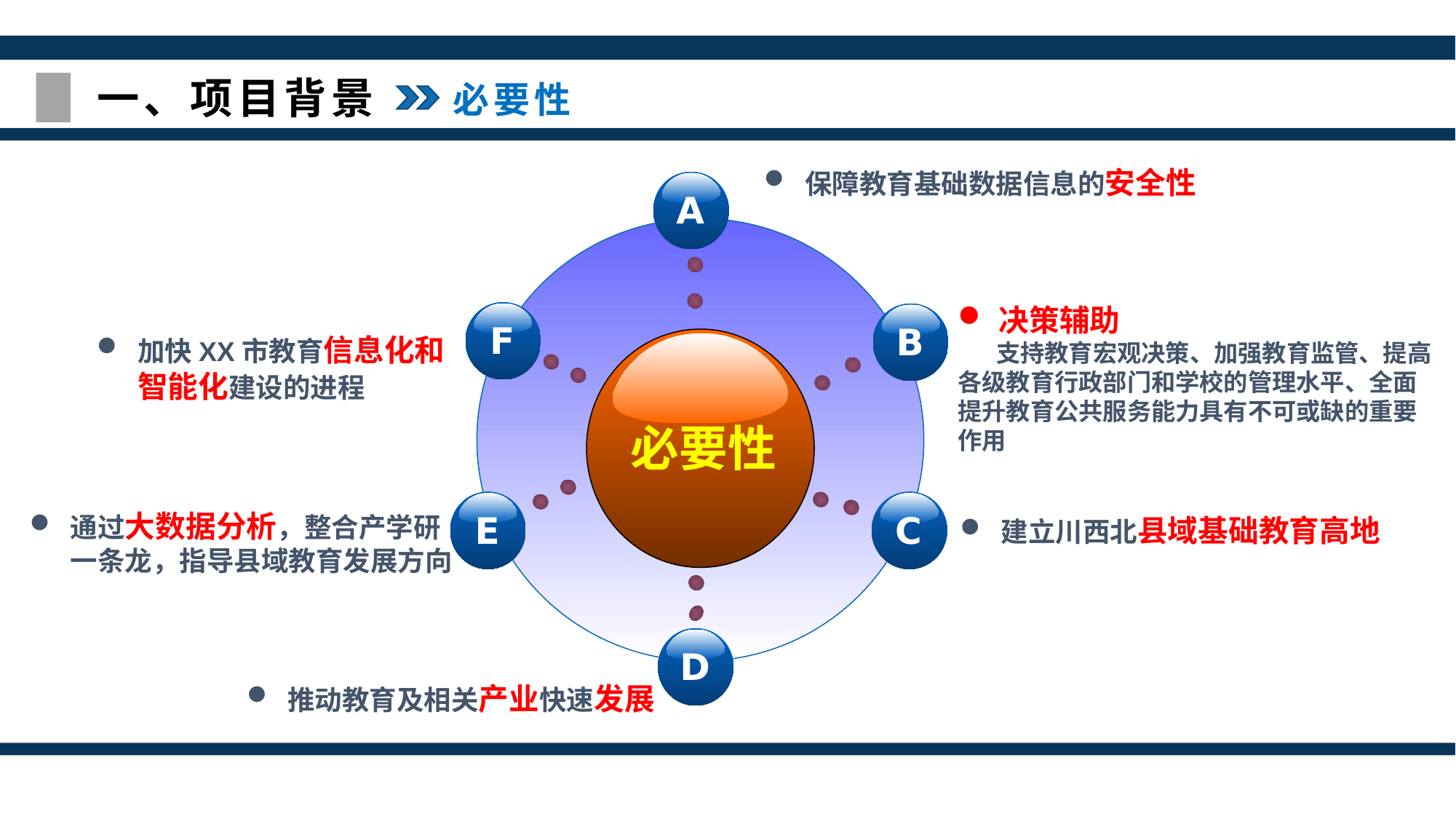

一、项目背景
必要性

保障教育基础数据信息的安全性

A

决策辅助
      支持教育宏观决策、加强教育监管、提高各级教育行政部门和学校的管理水平、全面提升教育公共服务能力具有不可或缺的重要作用

F

B
加快XX市教育信息化和智能化建设的进程

必要性

E

C

通过大数据分析，整合产学研一条龙，指导县域教育发展方向
建立川西北县域基础教育高地

D
推动教育及相关产业快速发展